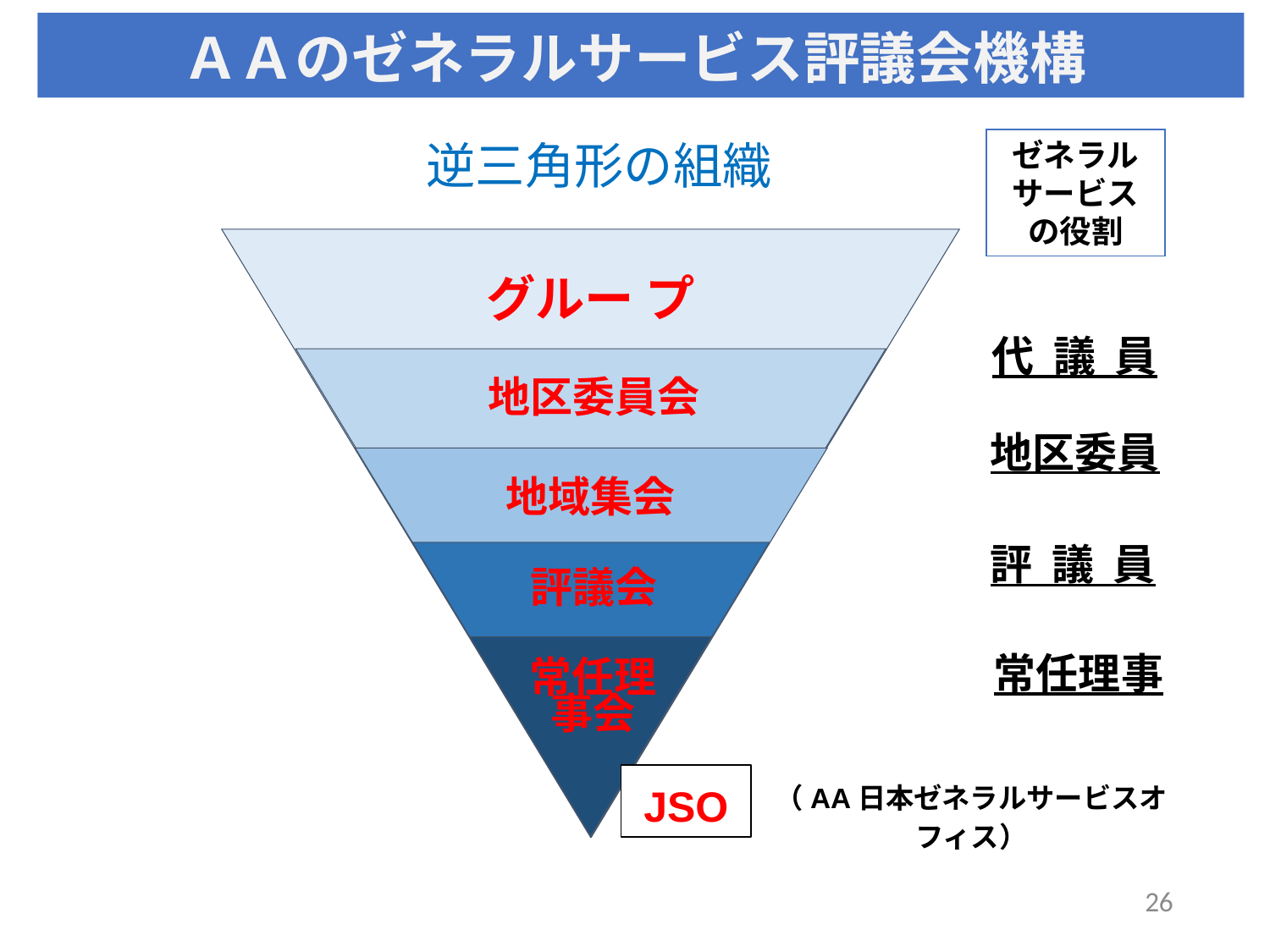

ＡＡのゼネラルサービス評議会機構
逆三角形の組織
ゼネラル
サービス
の役割

グルー プ
代  議  員

地区委員会
地区委員

地域集会
評  議  員

評議会

常任理事
常任理
事会
JSO
（AA日本ゼネラルサービスオフィス）
26